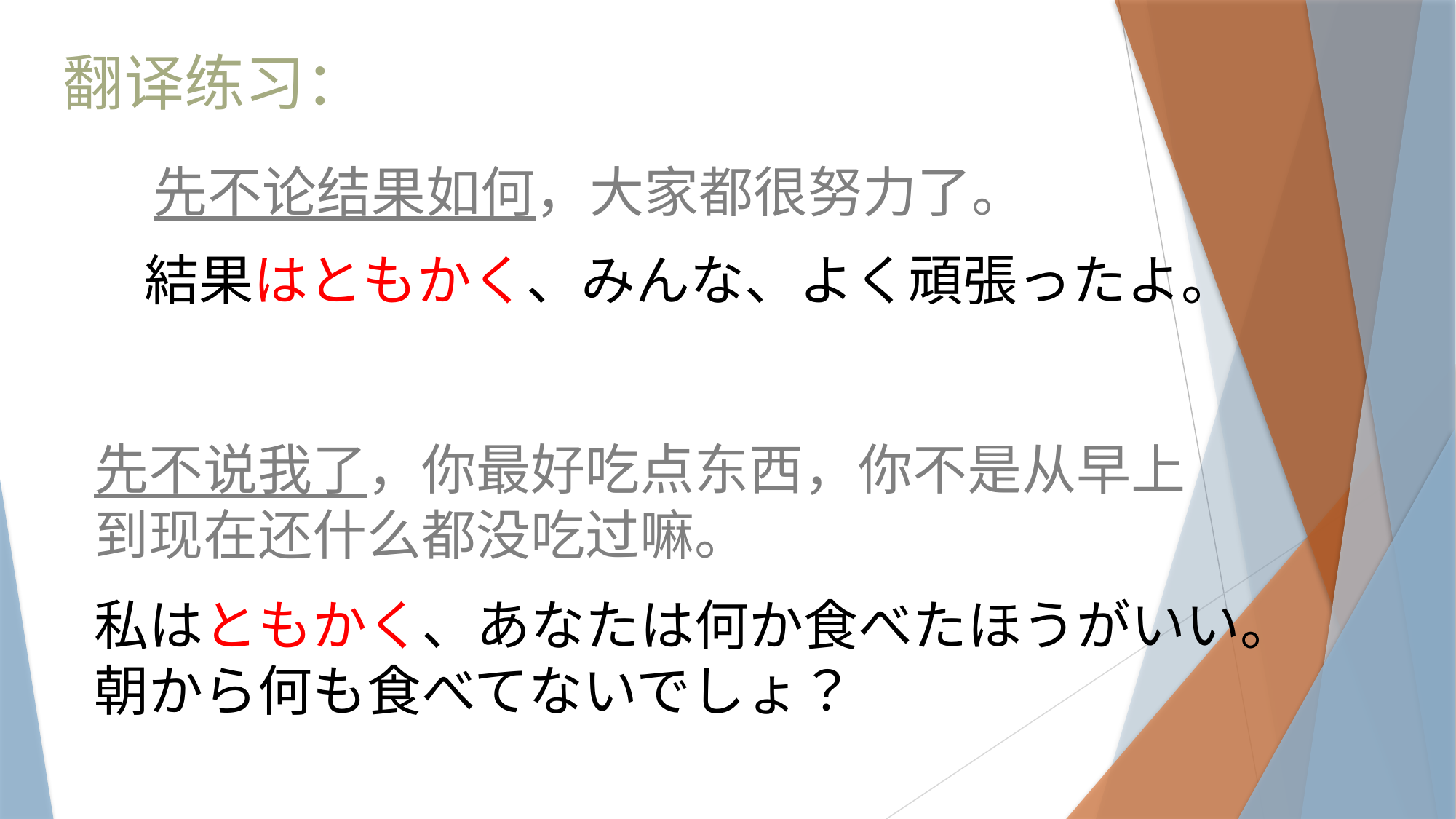

翻译练习：
先不论结果如何，大家都很努力了。
結果はともかく、みんな、よく頑張ったよ。
先不说我了，你最好吃点东西，你不是从早上
到现在还什么都没吃过嘛。
私はともかく、あなたは何か食べたほうがいい。
朝から何も食べてないでしょ？